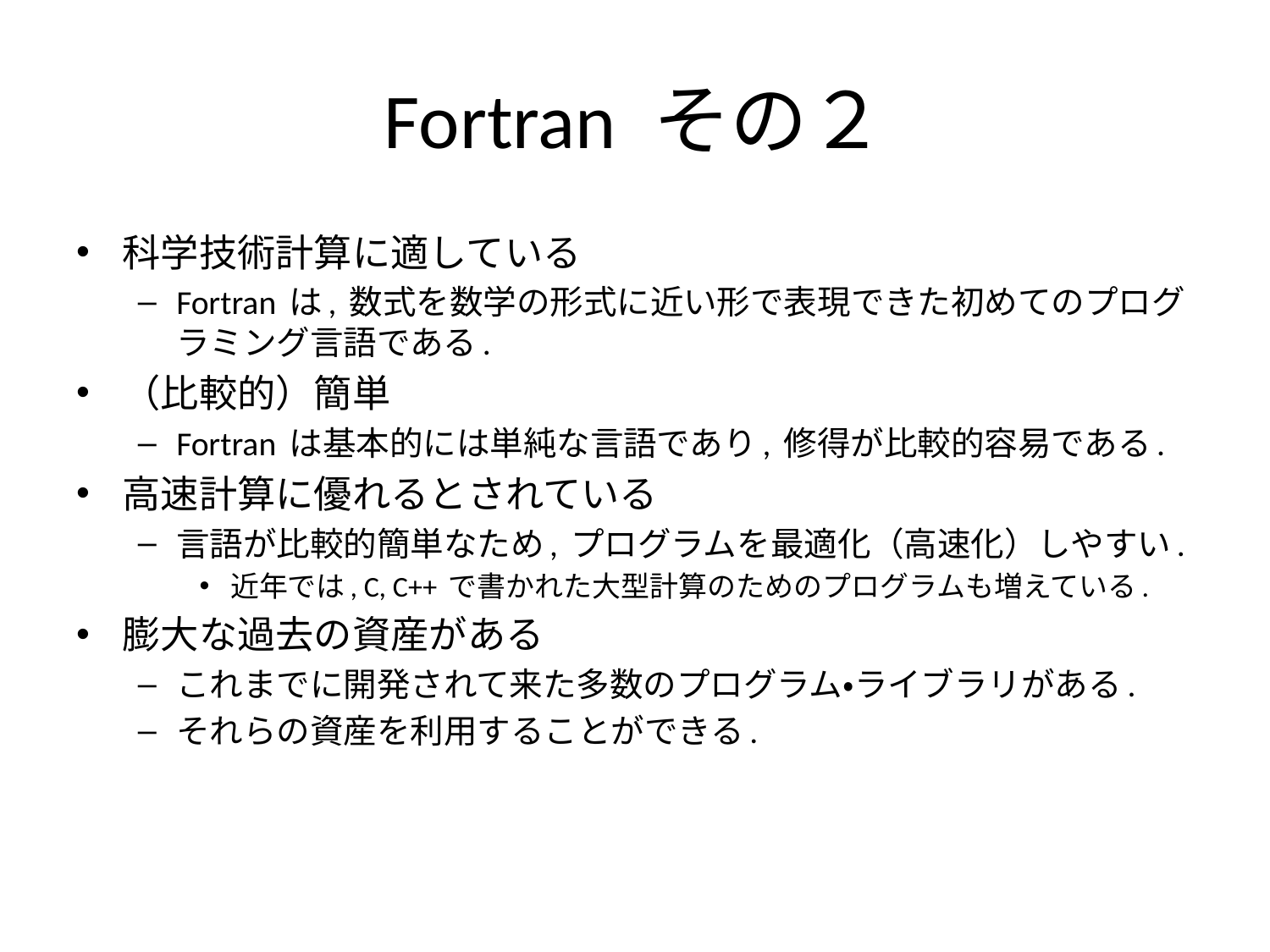

# Fortran その２
科学技術計算に適している
Fortran は, 数式を数学の形式に近い形で表現できた初めてのプログラミング言語である.
（比較的）簡単
Fortran は基本的には単純な言語であり, 修得が比較的容易である.
高速計算に優れるとされている
言語が比較的簡単なため, プログラムを最適化（高速化）しやすい.
近年では, C, C++ で書かれた大型計算のためのプログラムも増えている.
膨大な過去の資産がある
これまでに開発されて来た多数のプログラム・ライブラリがある.
それらの資産を利用することができる.